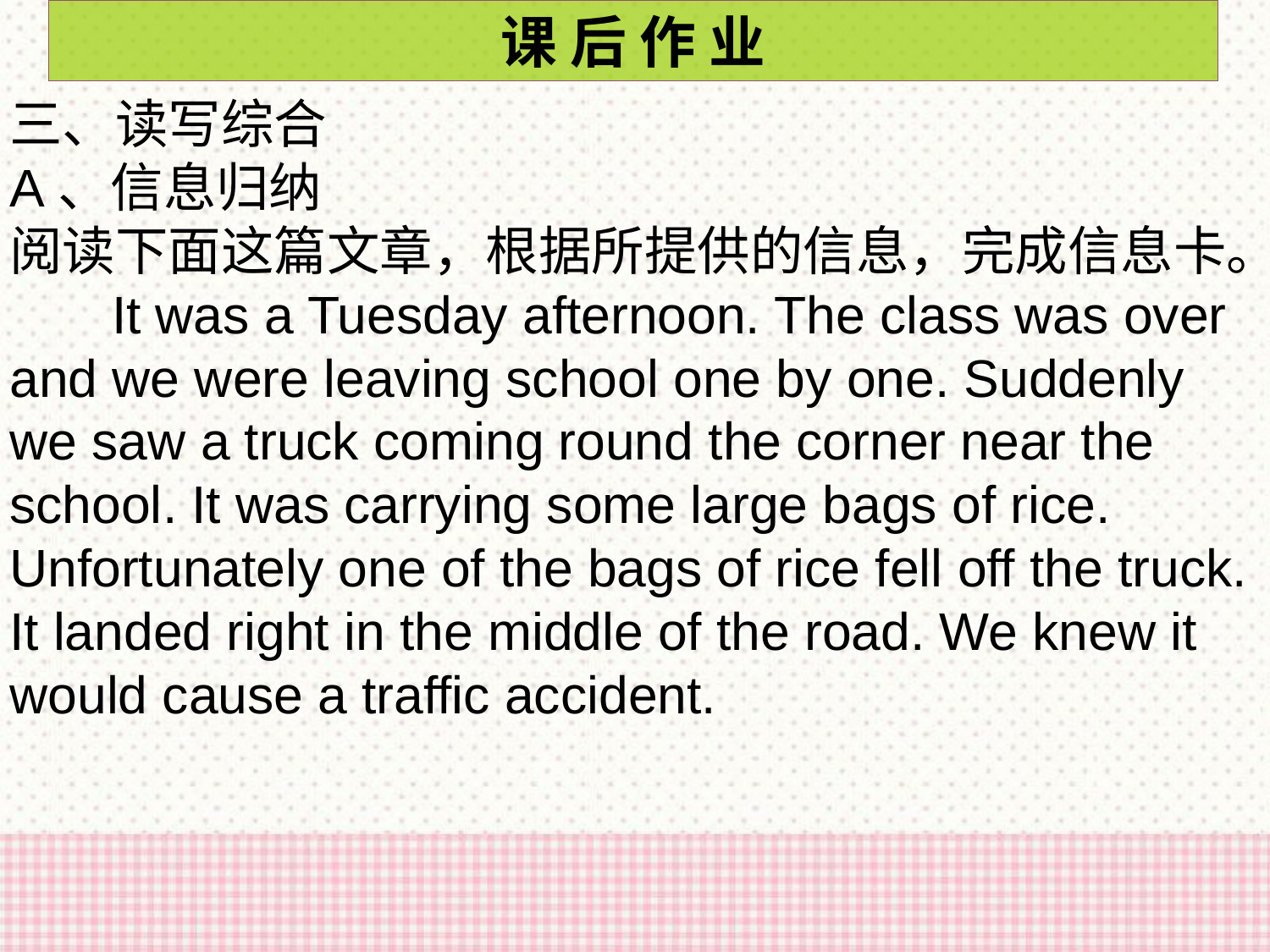

课 后 作 业
三、读写综合
A、信息归纳
阅读下面这篇文章，根据所提供的信息，完成信息卡。
       It was a Tuesday afternoon. The class was over and we were leaving school one by one. Suddenly we saw a truck coming round the corner near the school. It was carrying some large bags of rice. Unfortunately one of the bags of rice fell off the truck. It landed right in the middle of the road. We knew it would cause a traffic accident.